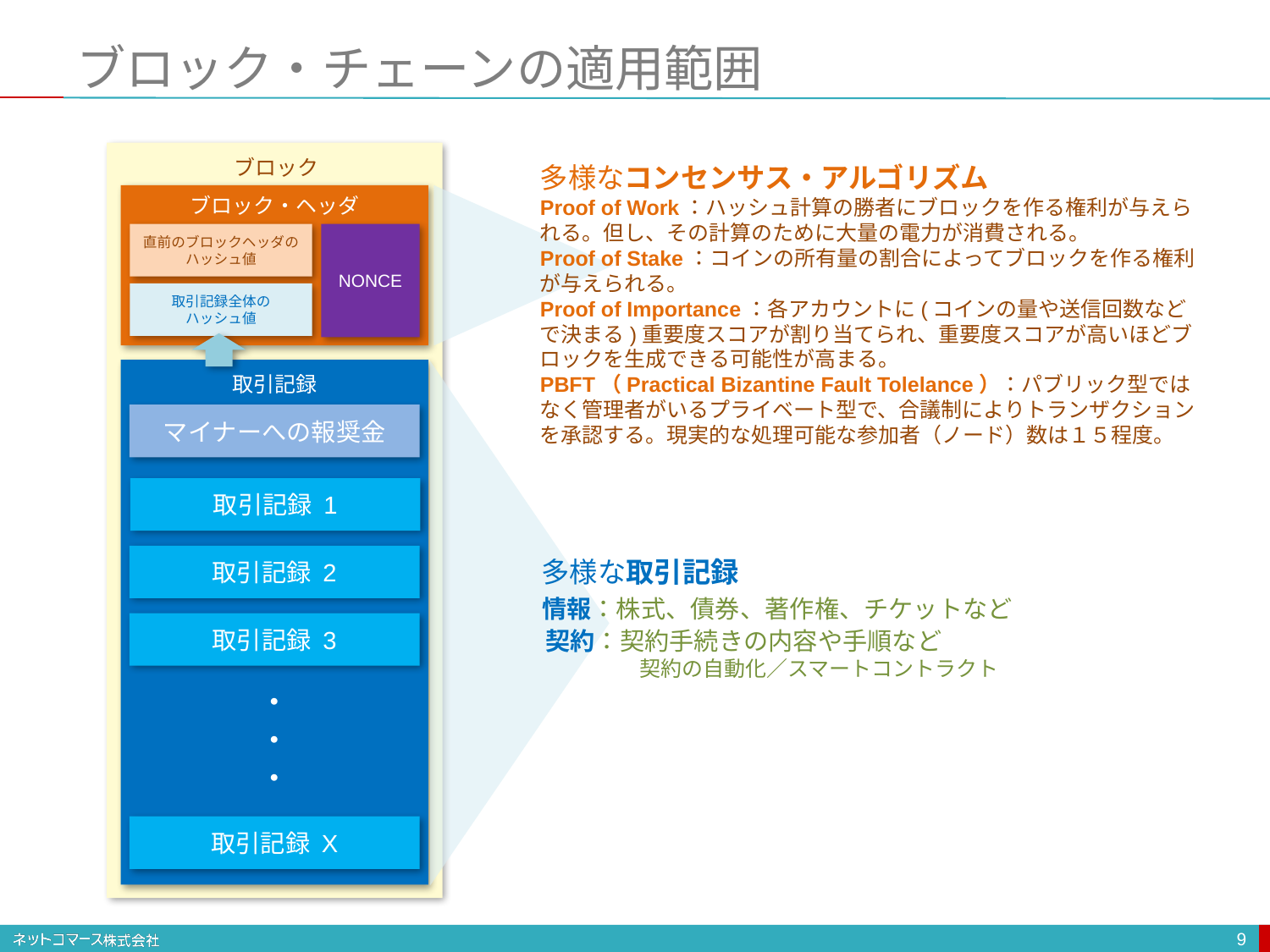

# ブロック・チェーンの適用範囲

ブロック
多様なコンセンサス・アルゴリズム
Proof of Work：ハッシュ計算の勝者にブロックを作る権利が与えられる。但し、その計算のために大量の電力が消費される。
Proof of Stake：コインの所有量の割合によってブロックを作る権利が与えられる。
Proof of Importance：各アカウントに(コインの量や送信回数などで決まる)重要度スコアが割り当てられ、重要度スコアが高いほどブロックを生成できる可能性が高まる。
PBFT（Practical Bizantine Fault Tolelance）：パブリック型ではなく管理者がいるプライベート型で、合議制によりトランザクションを承認する。現実的な処理可能な参加者（ノード）数は１５程度。

ブロック・ヘッダ
直前のブロックヘッダの
ハッシュ値
NONCE
取引記録全体の
ハッシュ値

取引記録
マイナーへの報奨金
取引記録 1

取引記録 2
多様な取引記録
情報：株式、債券、著作権、チケットなど
取引記録 3
契約：契約手続きの内容や手順など
　　　　  契約の自動化／スマートコントラクト
・
・
・
取引記録 X
9